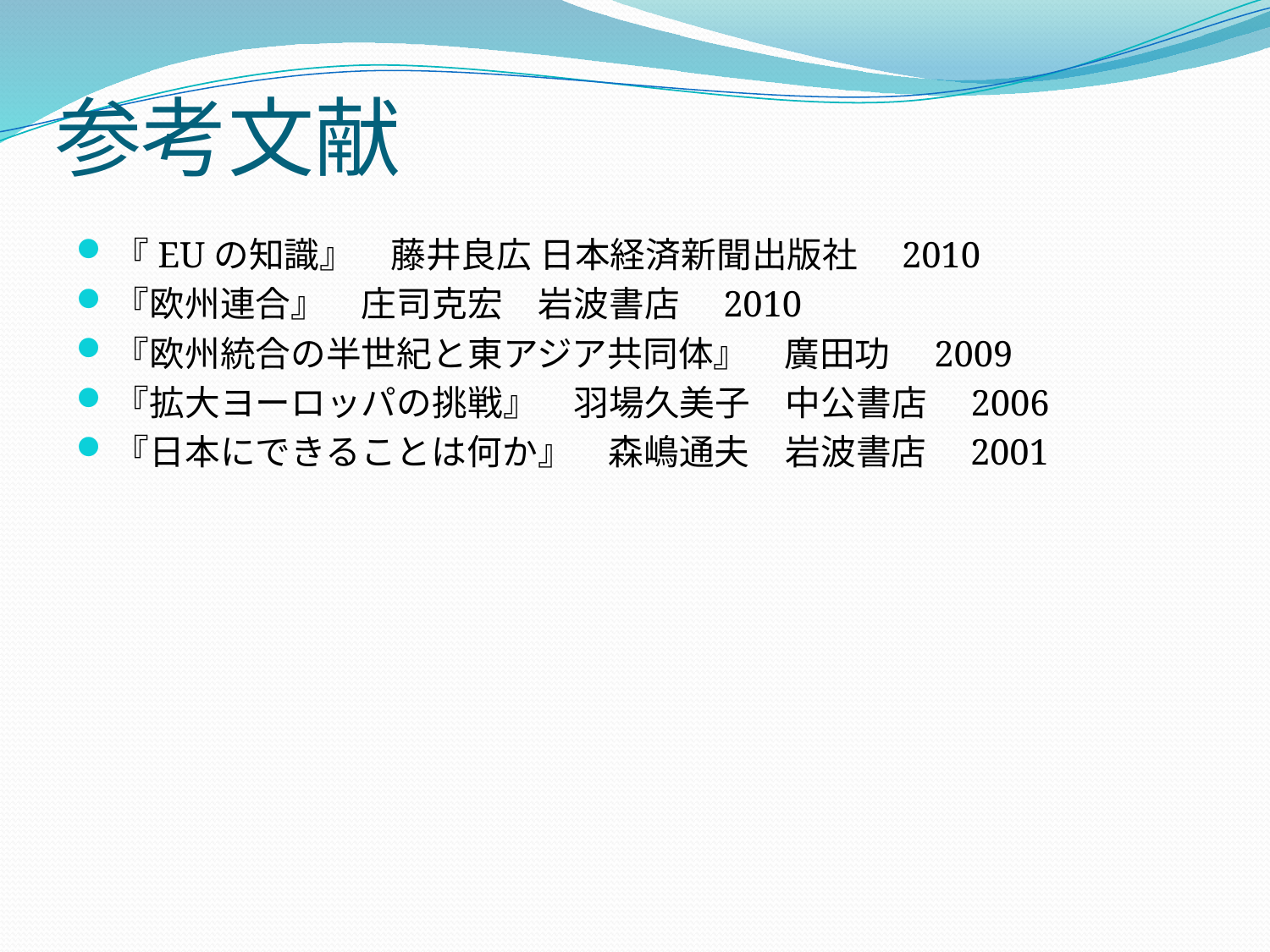

# 参考文献
『EUの知識』　藤井良広 日本経済新聞出版社　2010
『欧州連合』　庄司克宏　岩波書店　2010
『欧州統合の半世紀と東アジア共同体』　廣田功　2009
『拡大ヨーロッパの挑戦』　羽場久美子　中公書店　2006
『日本にできることは何か』　森嶋通夫　岩波書店　2001